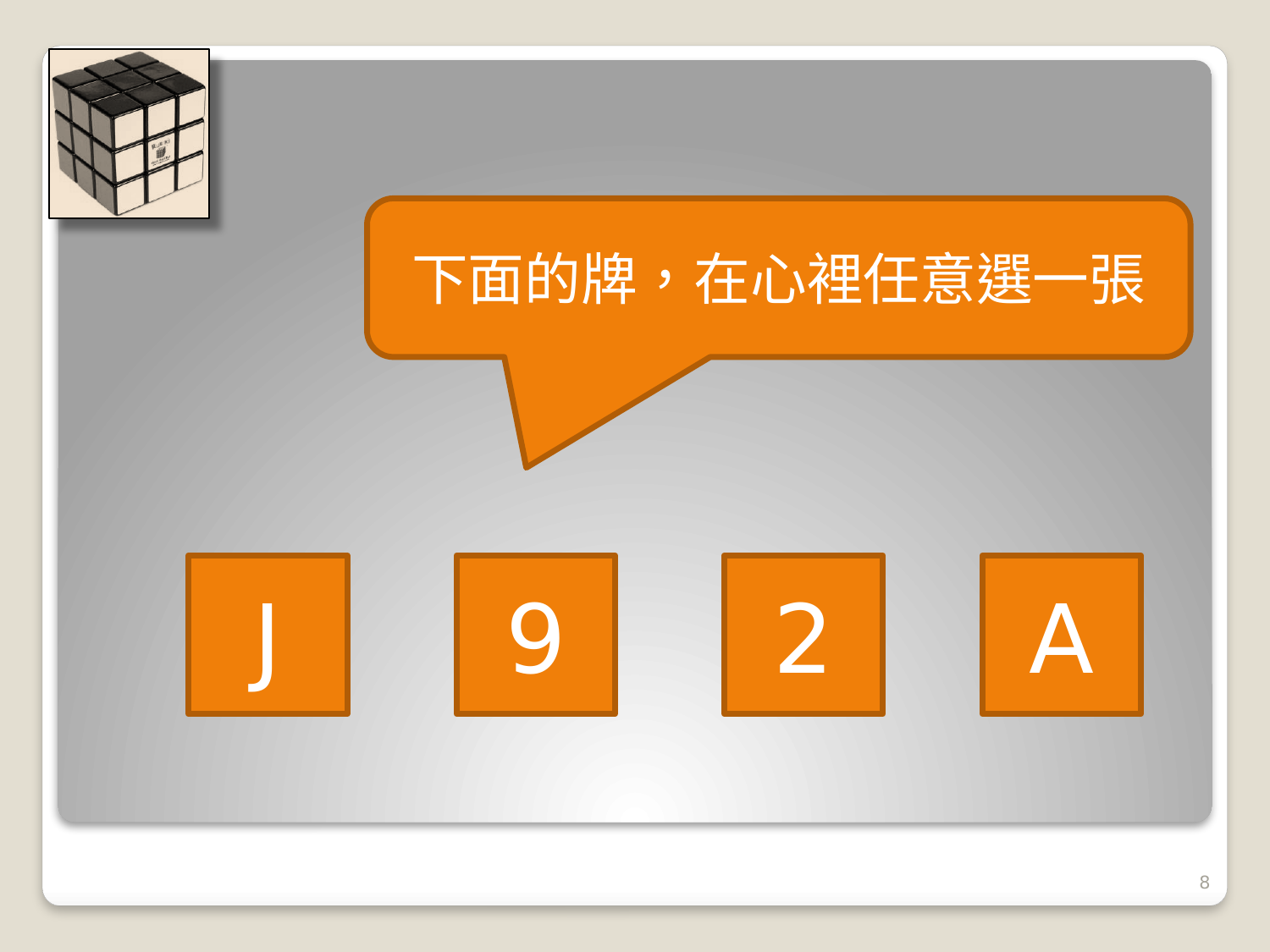

#
下面的牌，在心裡任意選一張

J
9
2
A
8